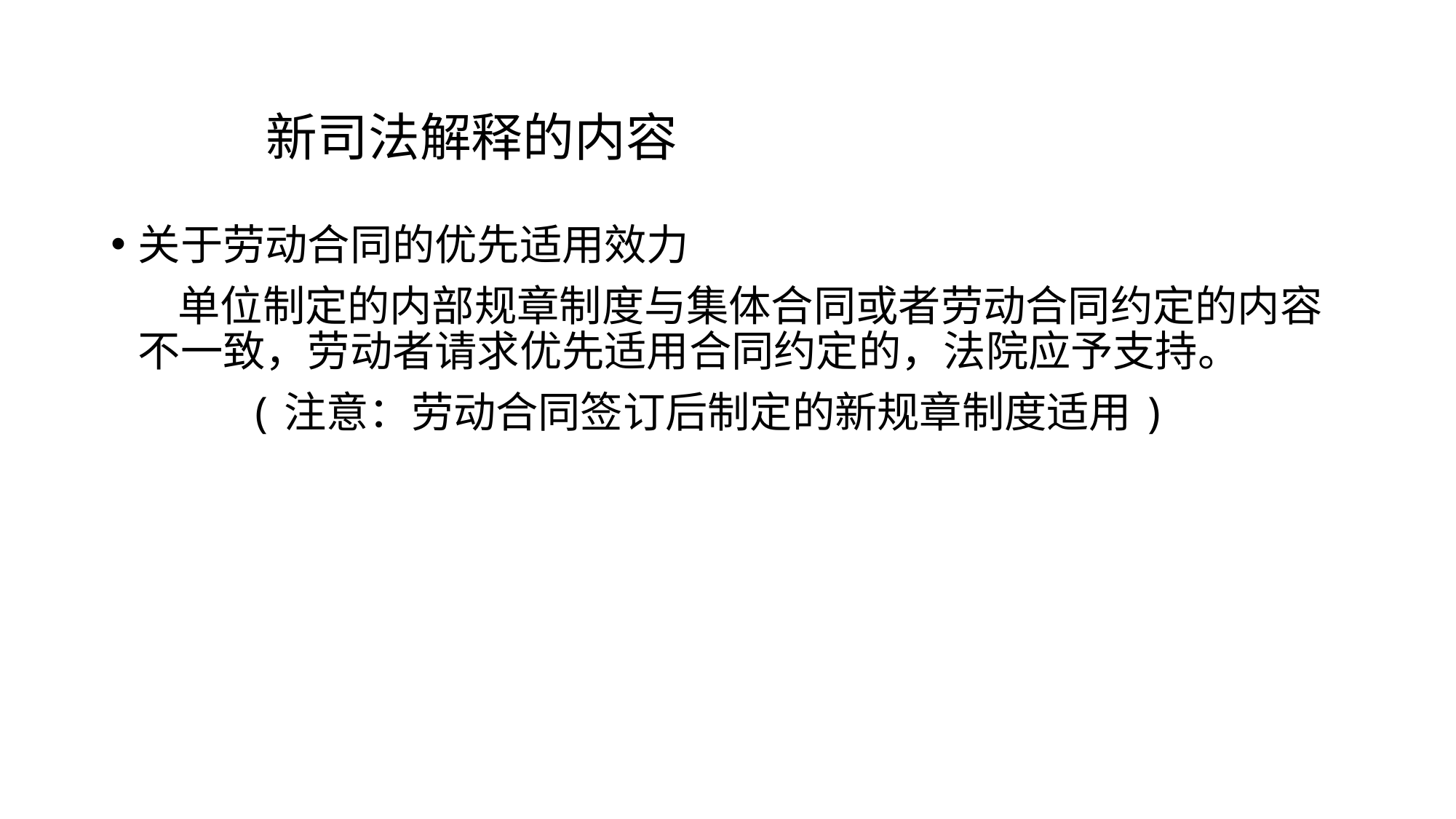

# 新司法解释的内容
关于劳动合同的优先适用效力
      单位制定的内部规章制度与集体合同或者劳动合同约定的内容不一致，劳动者请求优先适用合同约定的，法院应予支持。
　　　(注意：劳动合同签订后制定的新规章制度适用)